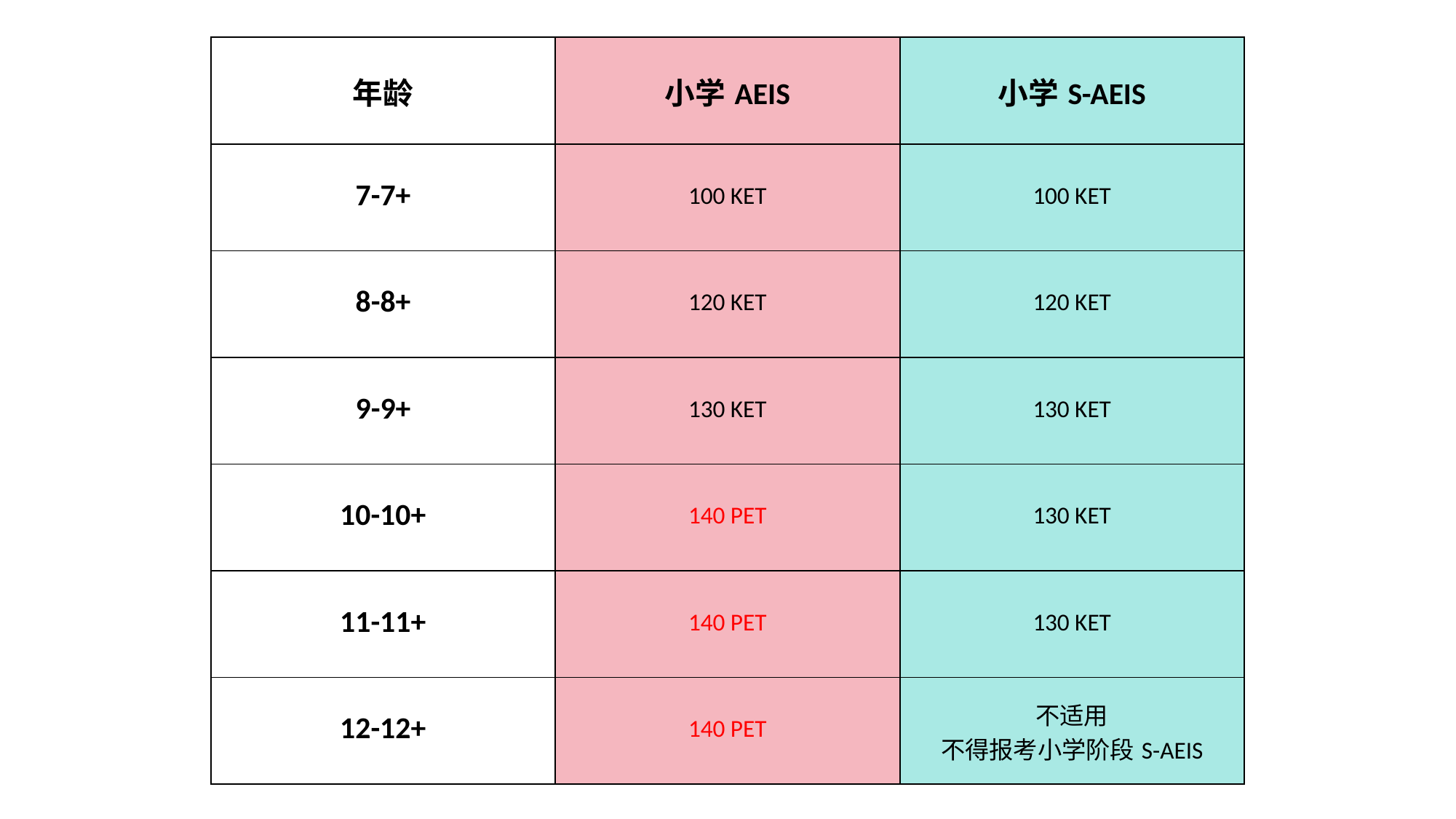

| 年龄 | 小学AEIS | 小学S-AEIS |
| --- | --- | --- |
| 7-7+ | 100 KET | 100 KET |
| 8-8+ | 120 KET | 120 KET |
| 9-9+ | 130 KET | 130 KET |
| 10-10+ | 140 PET | 130 KET |
| 11-11+ | 140 PET | 130 KET |
| 12-12+ | 140 PET | 不适用 不得报考小学阶段S-AEIS |